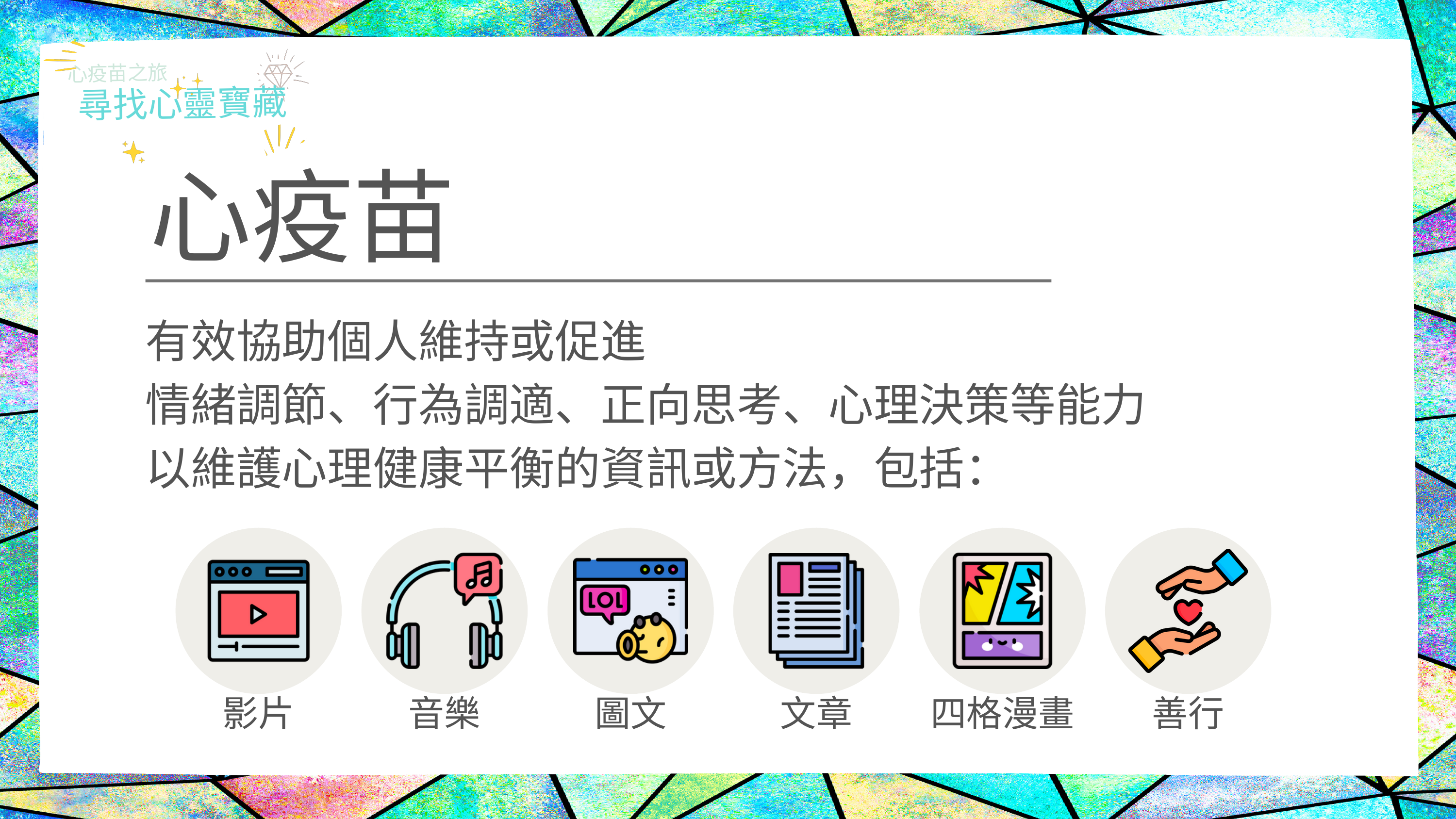

心疫苗之旅

尋找心靈寶藏

心疫苗

有效協助個人維持或促進
情緒調節、行為調適、正向思考、心理決策等能力
以維護心理健康平衡的資訊或方法，包括：

影片
音樂
圖文
文章
四格漫畫
善行